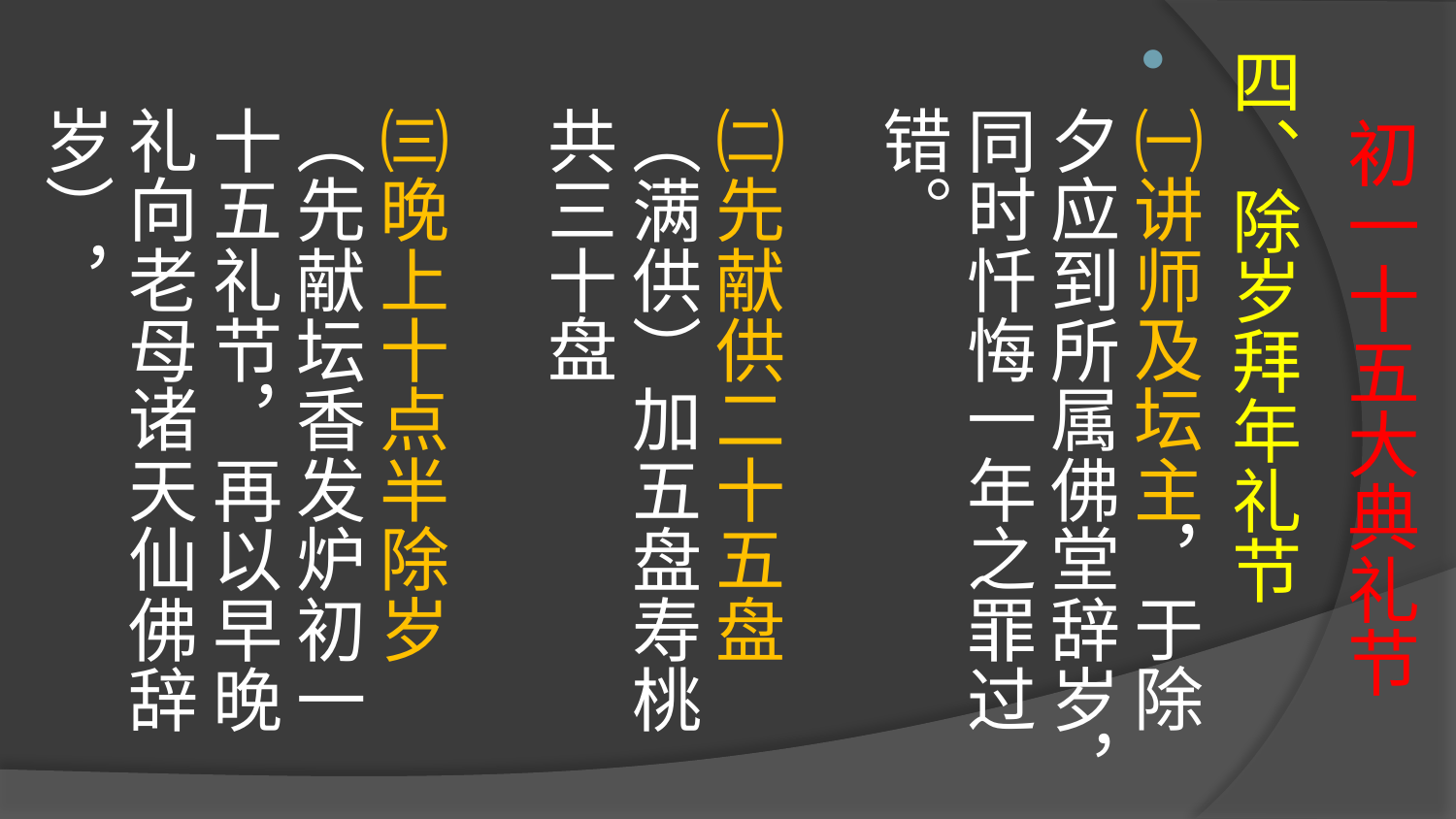

# 初一十五大典礼节
四、除岁拜年礼节
㈠讲师及坛主，于除夕应到所属佛堂辞岁，同时忏悔一年之罪过错。
㈡先献供二十五盘（满供）加五盘寿桃共三十盘
㈢晚上十点半除岁（先献坛香发炉初一十五礼节，再以早晚礼向老母诸天仙佛辞岁），